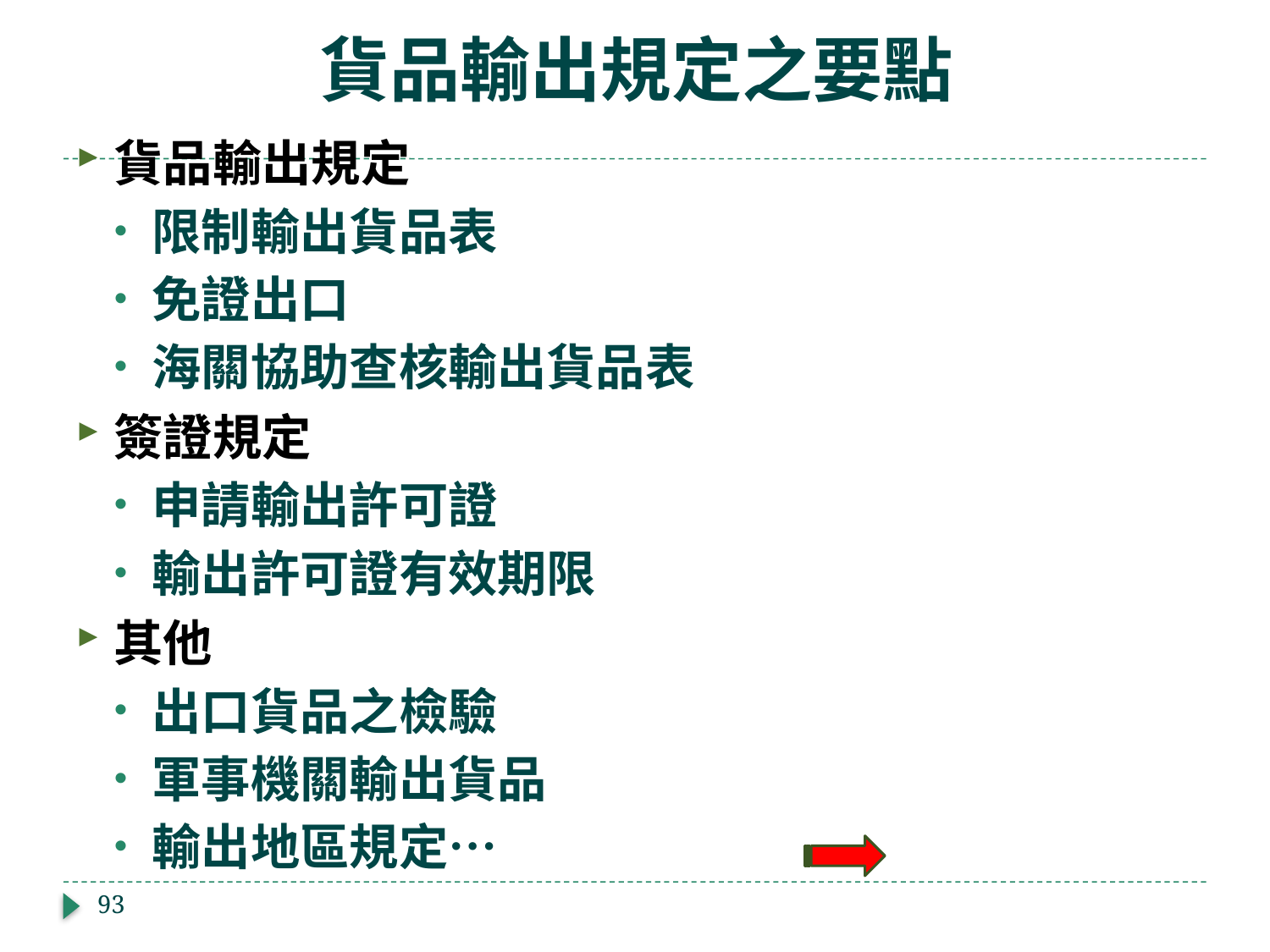

# 貨品輸出規定之要點
貨品輸出規定
限制輸出貨品表
免證出口
海關協助查核輸出貨品表
簽證規定
申請輸出許可證
輸出許可證有效期限
其他
出口貨品之檢驗
軍事機關輸出貨品
輸出地區規定…

93